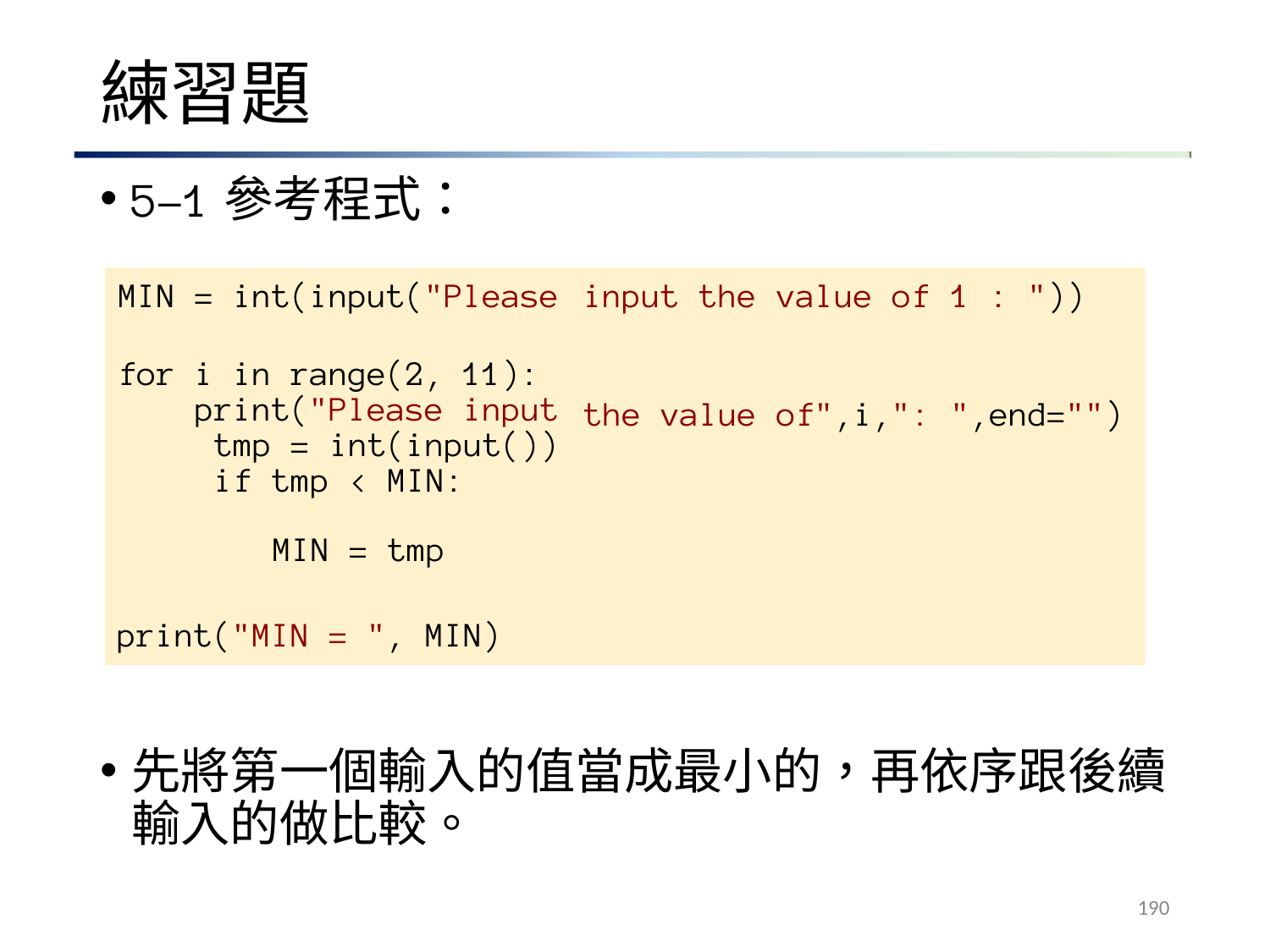

# 練習題
5-1參考程式：

| MIN | = int(input("Please | input the | value of | 1 : ")) |
| --- | --- | --- | --- | --- |
| for | i in range(2, 11): print("Please input tmp = int(input()) if tmp < MIN: | the value | of",i,": | ",end="") |
MIN = tmp

print("MIN = ", MIN)

先將第一個輸入的值當成最小的，再依序跟後續 輸入的做比較。
190